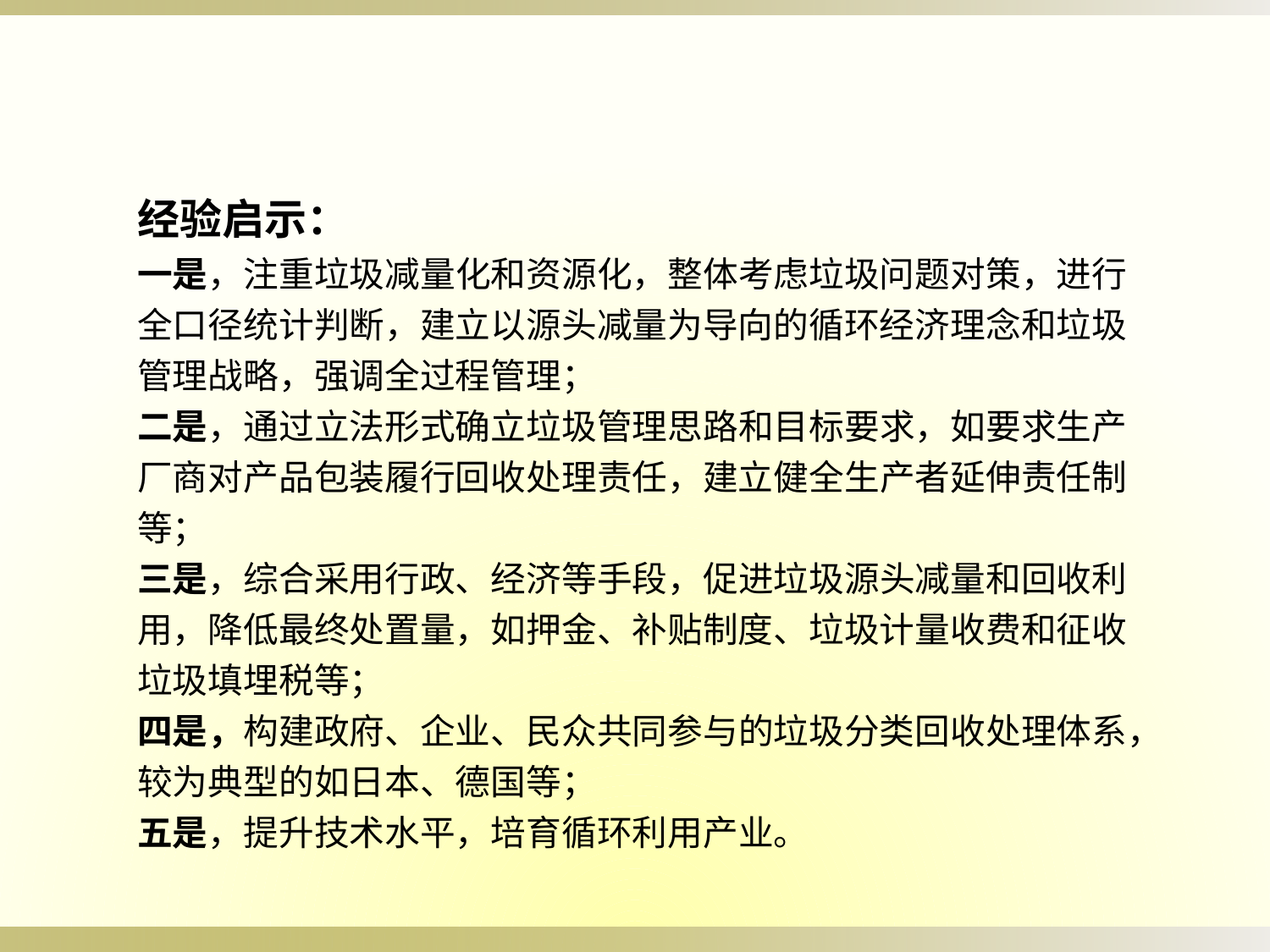

经验启示：
一是，注重垃圾减量化和资源化，整体考虑垃圾问题对策，进行全口径统计判断，建立以源头减量为导向的循环经济理念和垃圾管理战略，强调全过程管理；
二是，通过立法形式确立垃圾管理思路和目标要求，如要求生产厂商对产品包装履行回收处理责任，建立健全生产者延伸责任制等；
三是，综合采用行政、经济等手段，促进垃圾源头减量和回收利用，降低最终处置量，如押金、补贴制度、垃圾计量收费和征收垃圾填埋税等；
四是，构建政府、企业、民众共同参与的垃圾分类回收处理体系，较为典型的如日本、德国等；
五是，提升技术水平，培育循环利用产业。